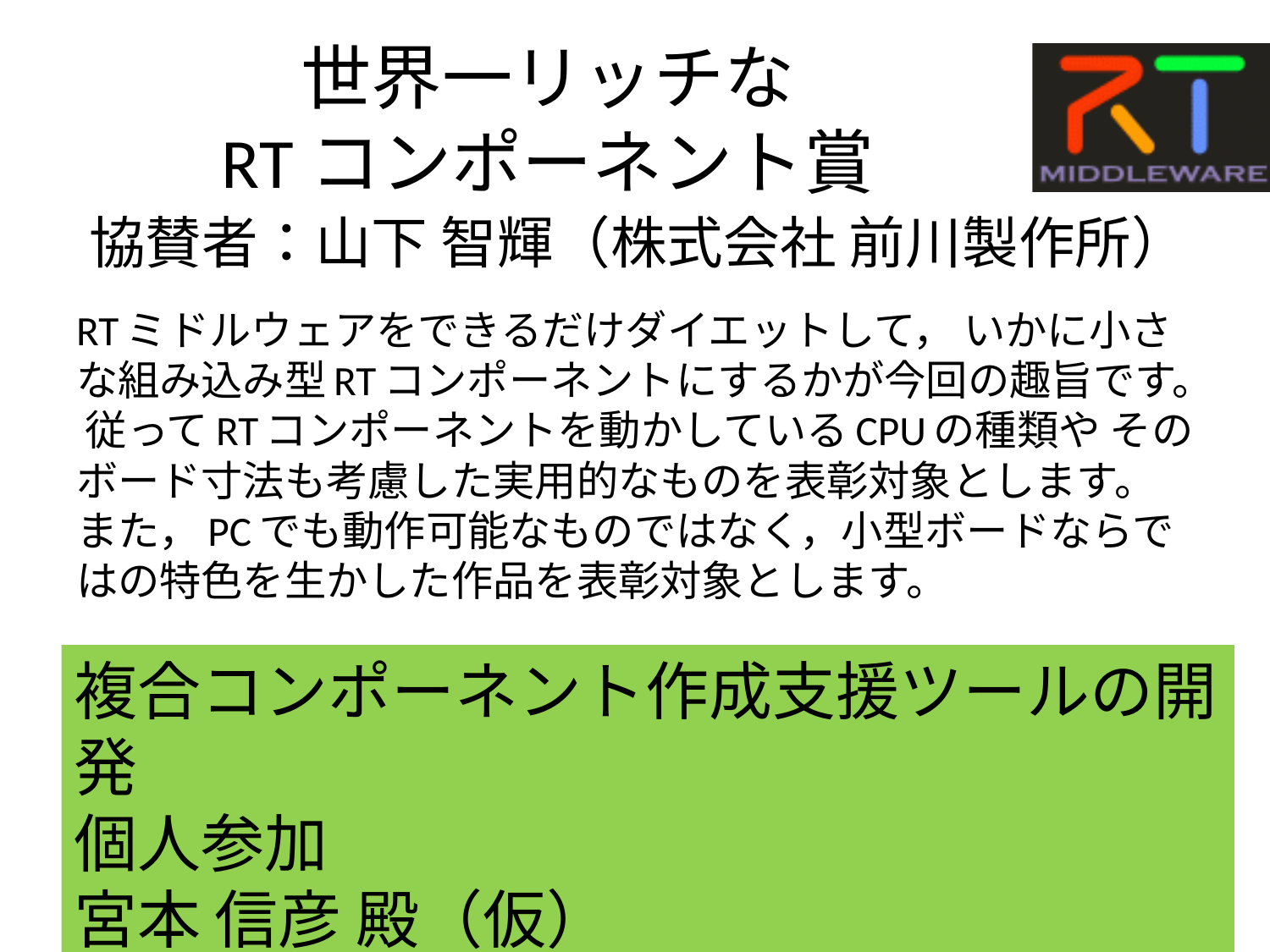

# 世界一リッチな RTコンポーネント賞
協賛者：山下 智輝（株式会社 前川製作所）
RTミドルウェアをできるだけダイエットして， いかに小さな組み込み型RTコンポーネントにするかが今回の趣旨です。 従ってRTコンポーネントを動かしているCPUの種類や そのボード寸法も考慮した実用的なものを表彰対象とします。また，PCでも動作可能なものではなく，小型ボードならではの特色を生かした作品を表彰対象とします。
複合コンポーネント作成支援ツールの開発
個人参加
宮本 信彦 殿（仮）